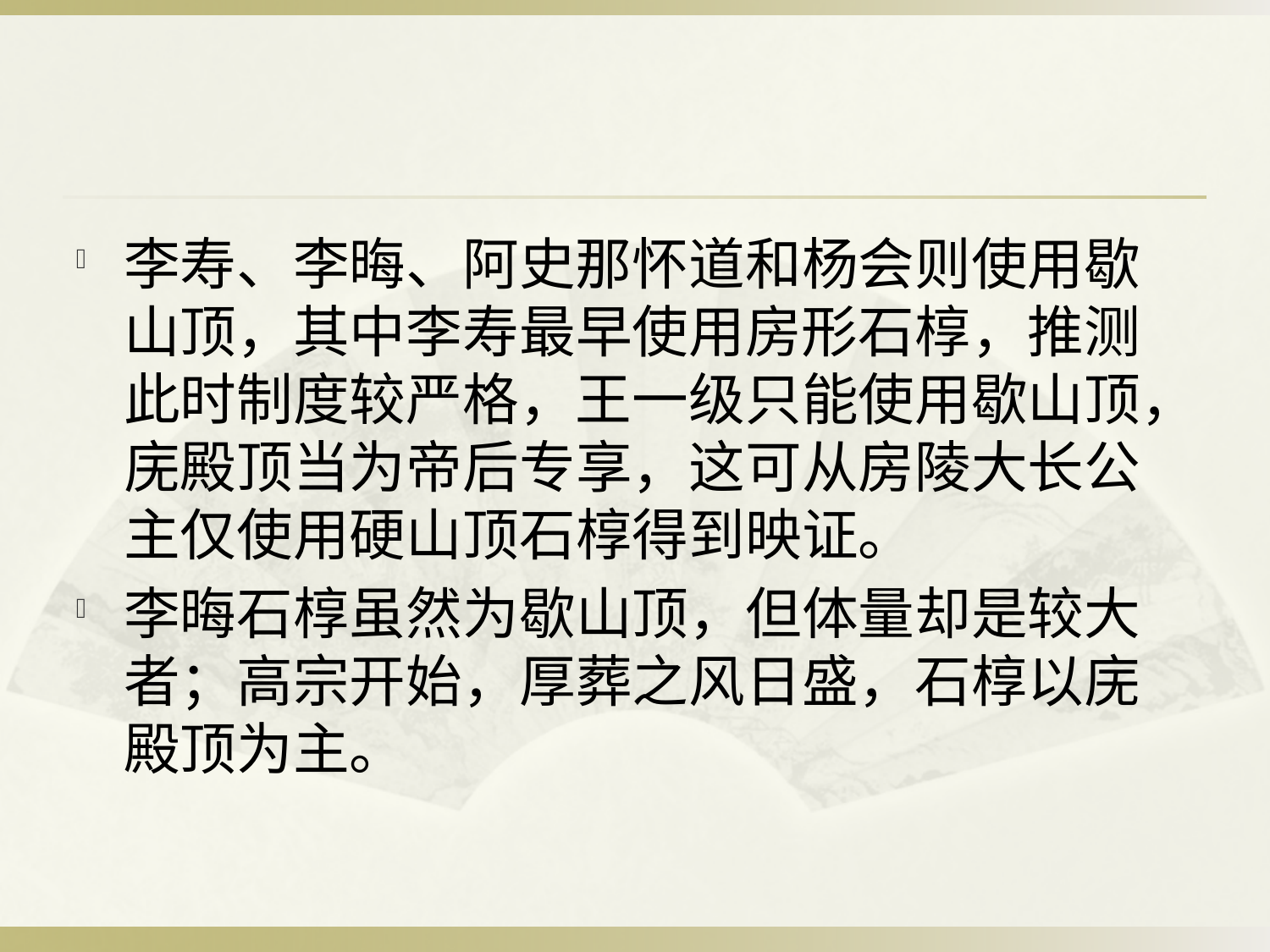

#
李寿、李晦、阿史那怀道和杨会则使用歇山顶，其中李寿最早使用房形石椁，推测此时制度较严格，王一级只能使用歇山顶，庑殿顶当为帝后专享，这可从房陵大长公主仅使用硬山顶石椁得到映证。
李晦石椁虽然为歇山顶，但体量却是较大者；高宗开始，厚葬之风日盛，石椁以庑殿顶为主。